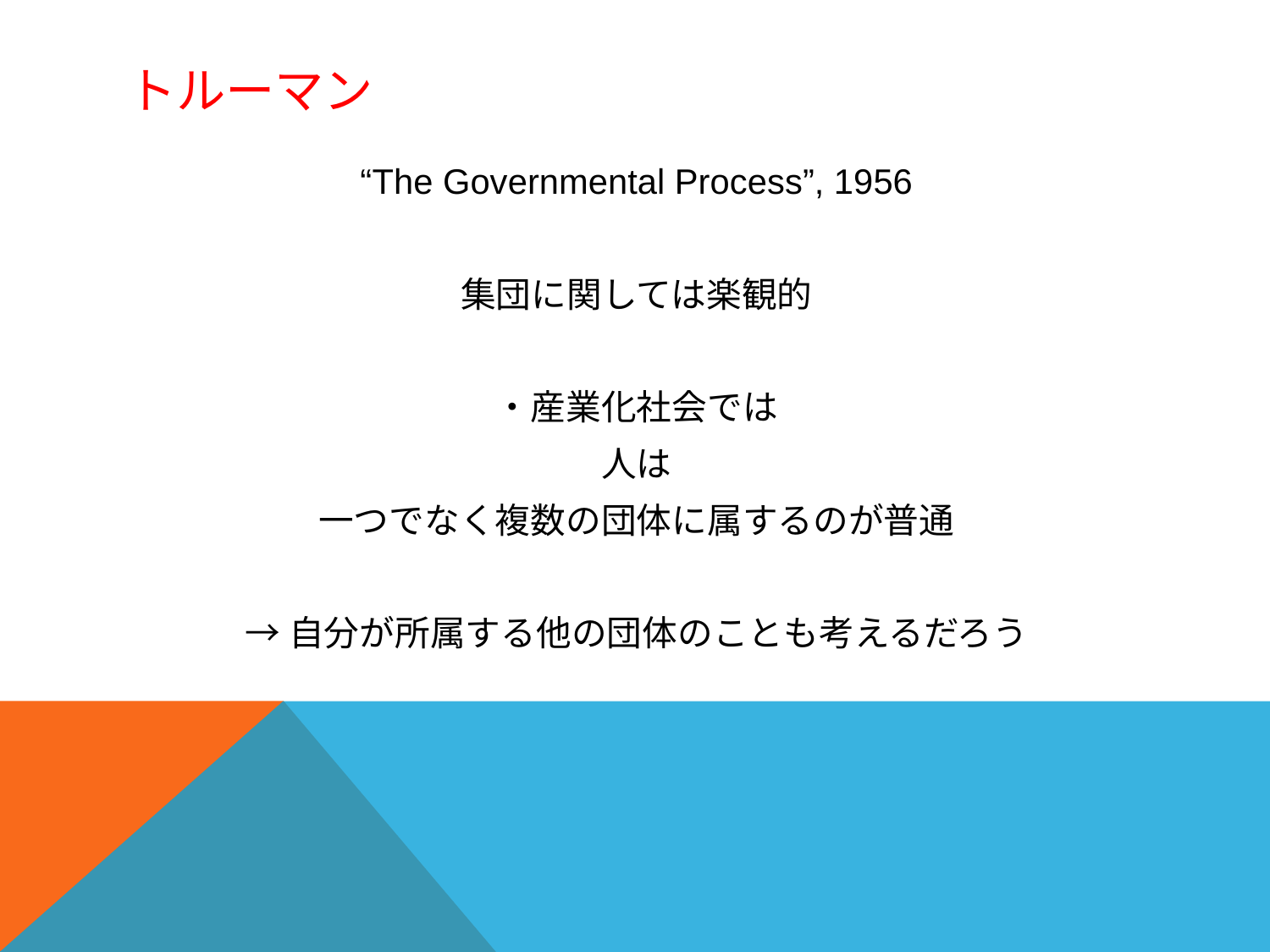

# トルーマン
“The Governmental Process”, 1956

集団に関しては楽観的

・産業化社会では
人は
一つでなく複数の団体に属するのが普通

→自分が所属する他の団体のことも考えるだろう